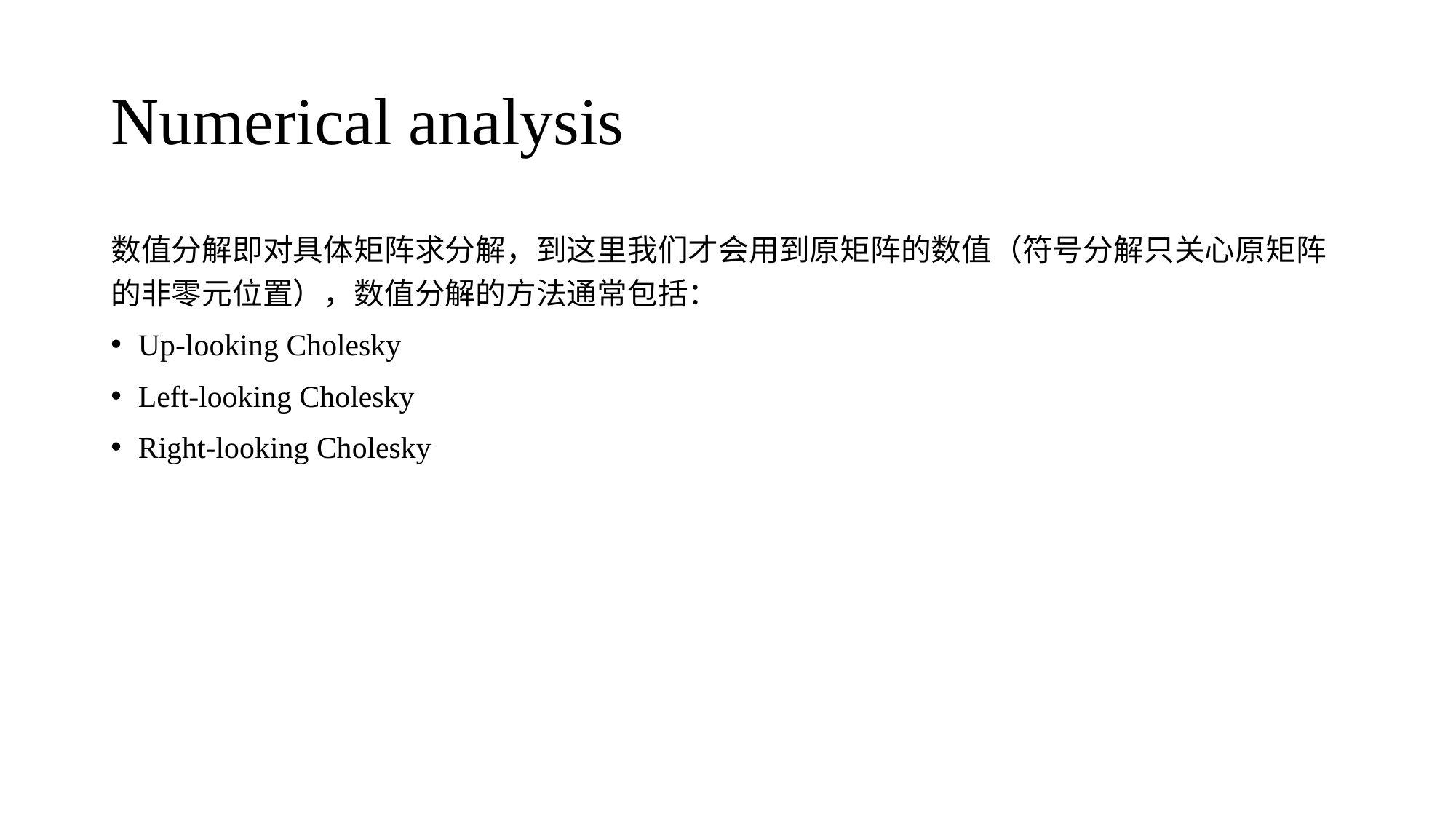

# Numerical analysis
数值分解即对具体矩阵求分解，到这里我们才会用到原矩阵的数值（符号分解只关心原矩阵的非零元位置），数值分解的方法通常包括：
Up-looking Cholesky
Left-looking Cholesky
Right-looking Cholesky